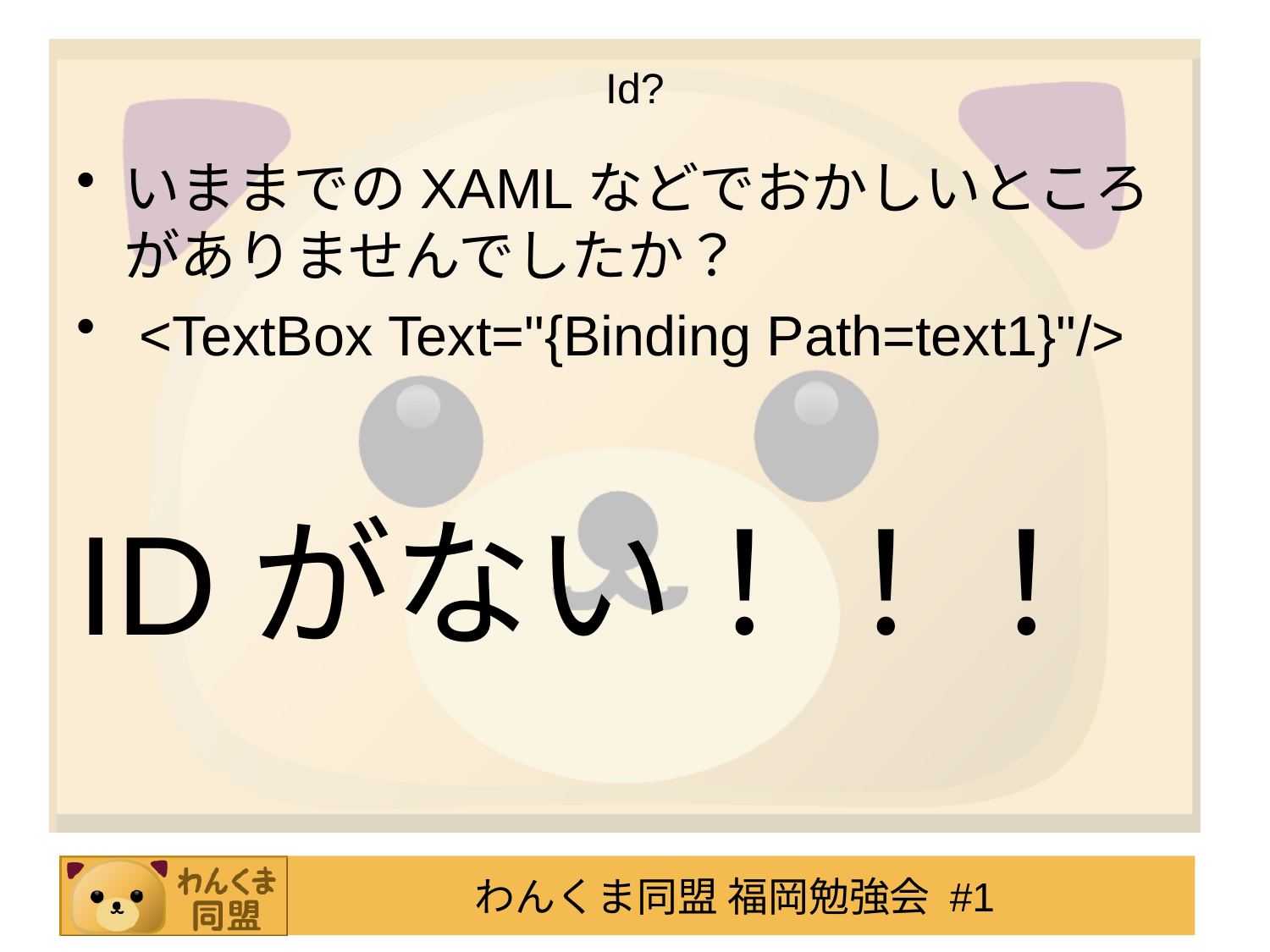

# Id?
いままでのXAMLなどでおかしいところがありませんでしたか？
 <TextBox Text="{Binding Path=text1}"/>

IDがない！！！